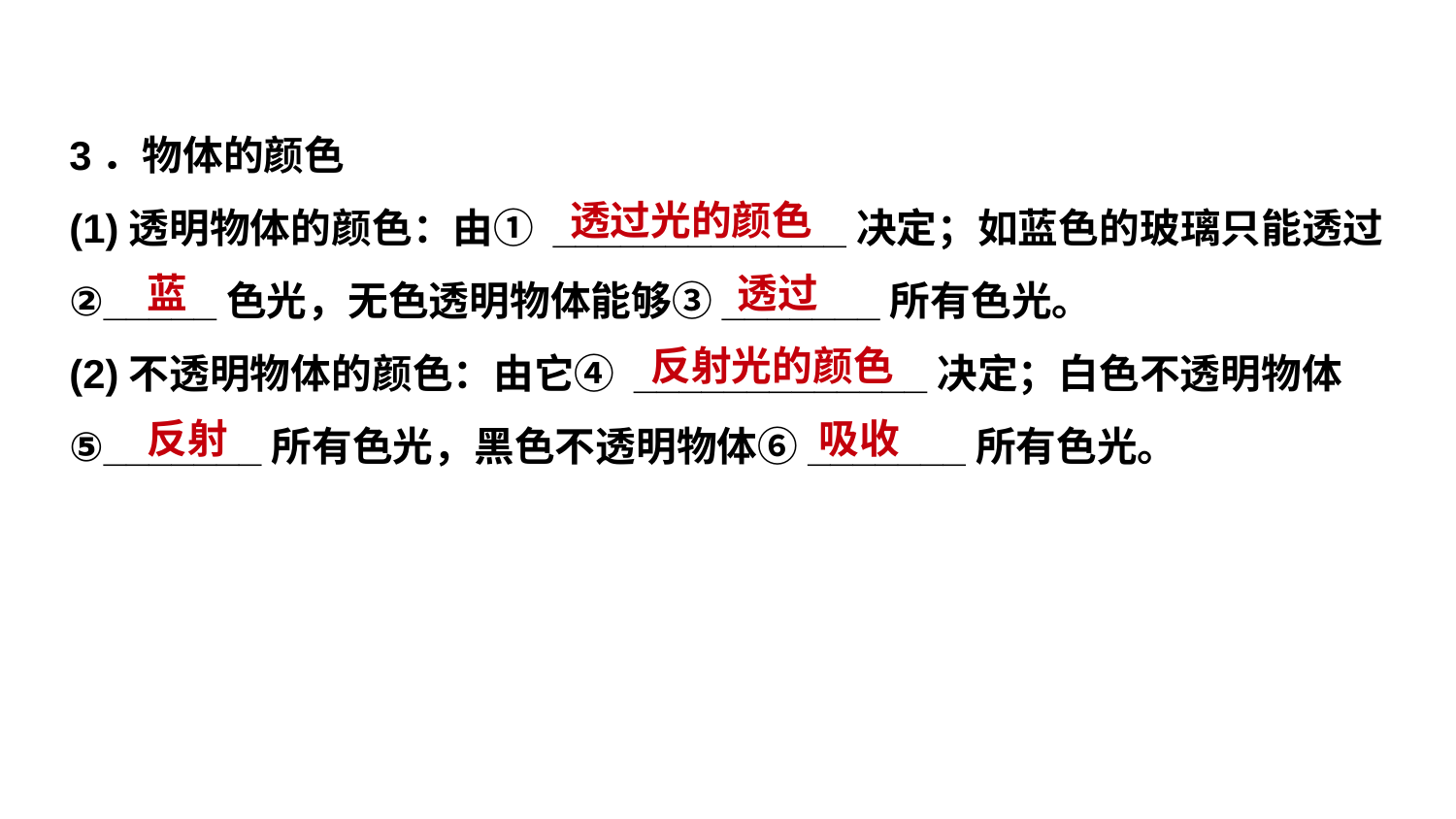

3．物体的颜色
(1)透明物体的颜色：由① _____________决定；如蓝色的玻璃只能透过
②_____色光，无色透明物体能够③_______所有色光。
(2)不透明物体的颜色：由它④ _____________决定；白色不透明物体
⑤_______所有色光，黑色不透明物体⑥_______所有色光。
透过光的颜色
 蓝
 透过
反射光的颜色
 反射
 吸收